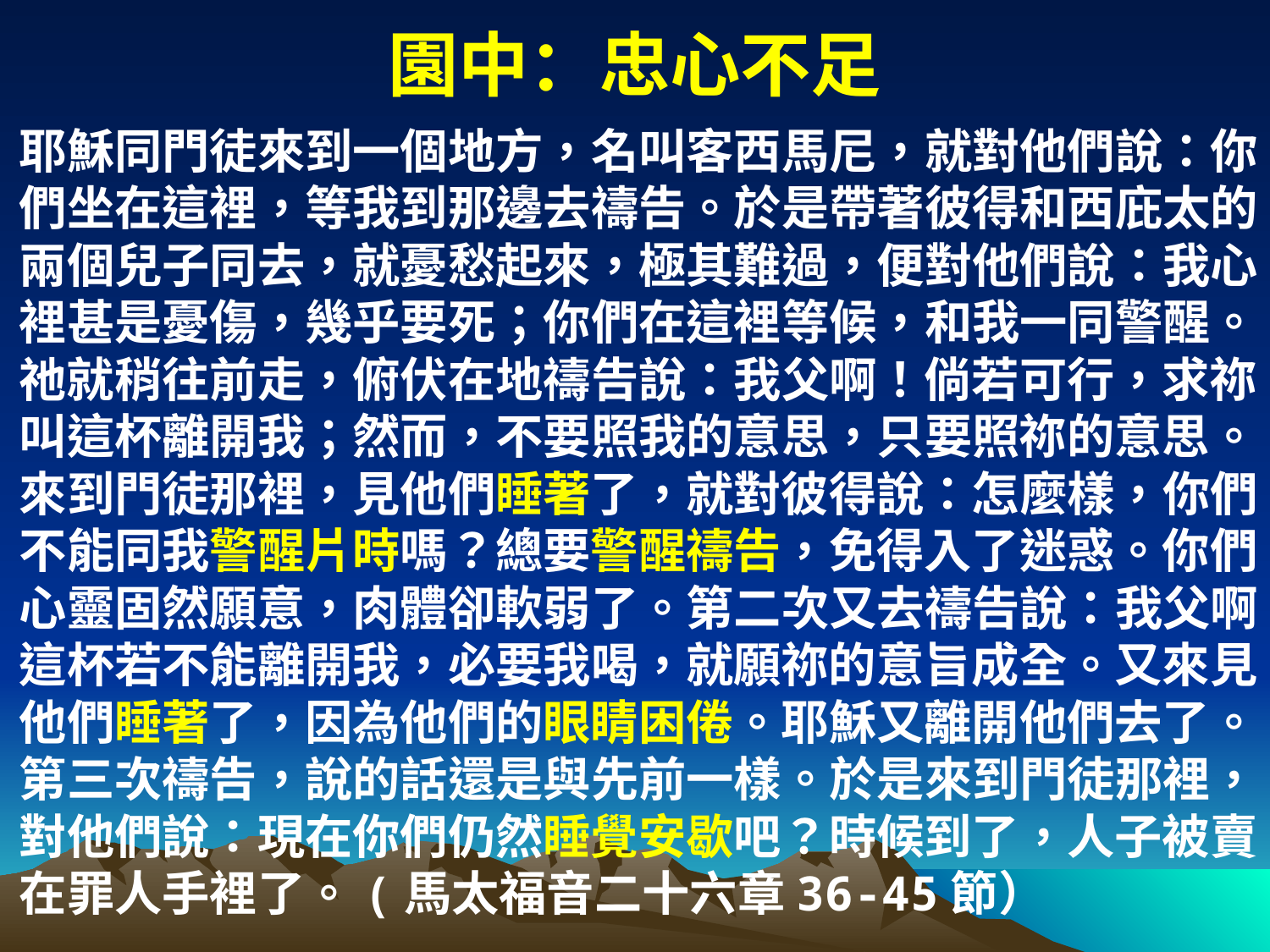

# 園中：忠心不足
耶穌同門徒來到一個地方，名叫客西馬尼，就對他們說：你們坐在這裡，等我到那邊去禱告。於是帶著彼得和西庇太的兩個兒子同去，就憂愁起來，極其難過，便對他們說：我心裡甚是憂傷，幾乎要死；你們在這裡等候，和我一同警醒。祂就稍往前走，俯伏在地禱告說：我父啊！倘若可行，求祢叫這杯離開我；然而，不要照我的意思，只要照祢的意思。來到門徒那裡，見他們睡著了，就對彼得說：怎麼樣，你們不能同我警醒片時嗎？總要警醒禱告，免得入了迷惑。你們心靈固然願意，肉體卻軟弱了。第二次又去禱告說：我父啊！這杯若不能離開我，必要我喝，就願祢的意旨成全。又來見他們睡著了，因為他們的眼睛困倦。耶穌又離開他們去了。第三次禱告，說的話還是與先前一樣。於是來到門徒那裡，對他們說：現在你們仍然睡覺安歇吧？時候到了，人子被賣在罪人手裡了。(馬太福音二十六章36-45節）